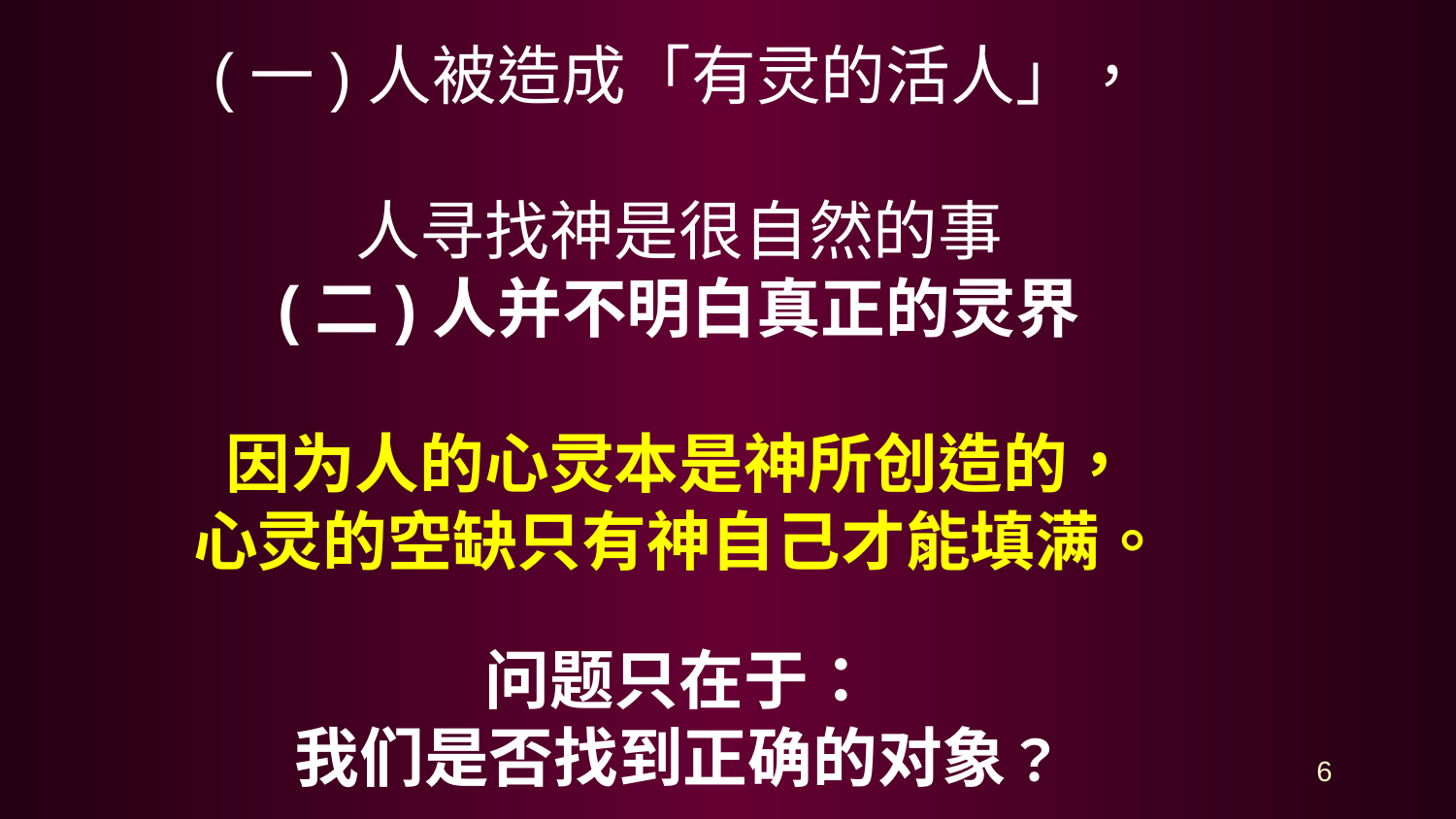

(一)人被造成「有灵的活人」，
人寻找神是很自然的事
(二)人并不明白真正的灵界

因为人的心灵本是神所创造的，
心灵的空缺只有神自己才能填满。
问题只在于：
我们是否找到正确的对象？

6